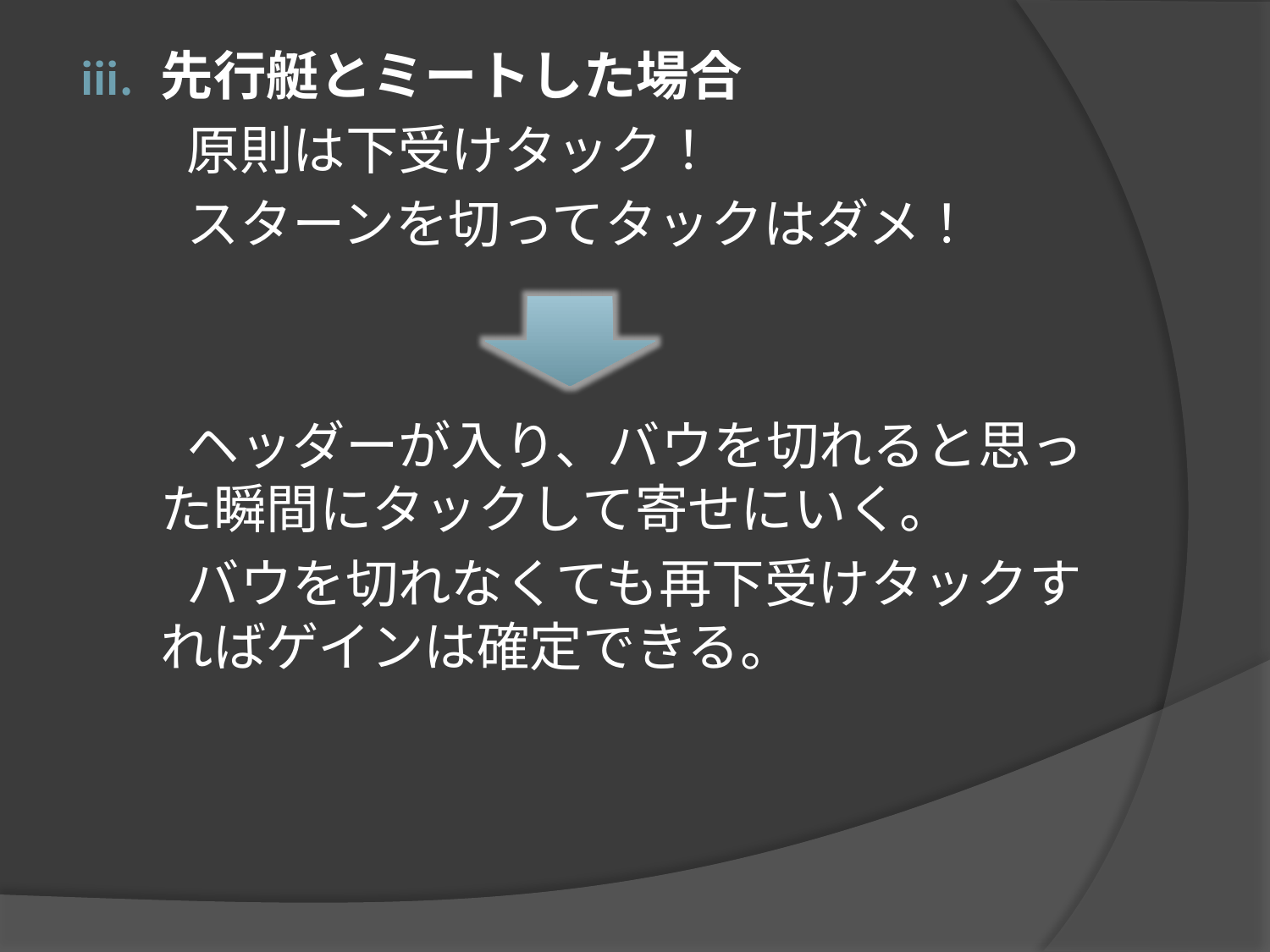

先行艇とミートした場合
　　原則は下受けタック！
　　スターンを切ってタックはダメ！

　　ヘッダーが入り、バウを切れると思った瞬間にタックして寄せにいく。
　　バウを切れなくても再下受けタックすればゲインは確定できる。